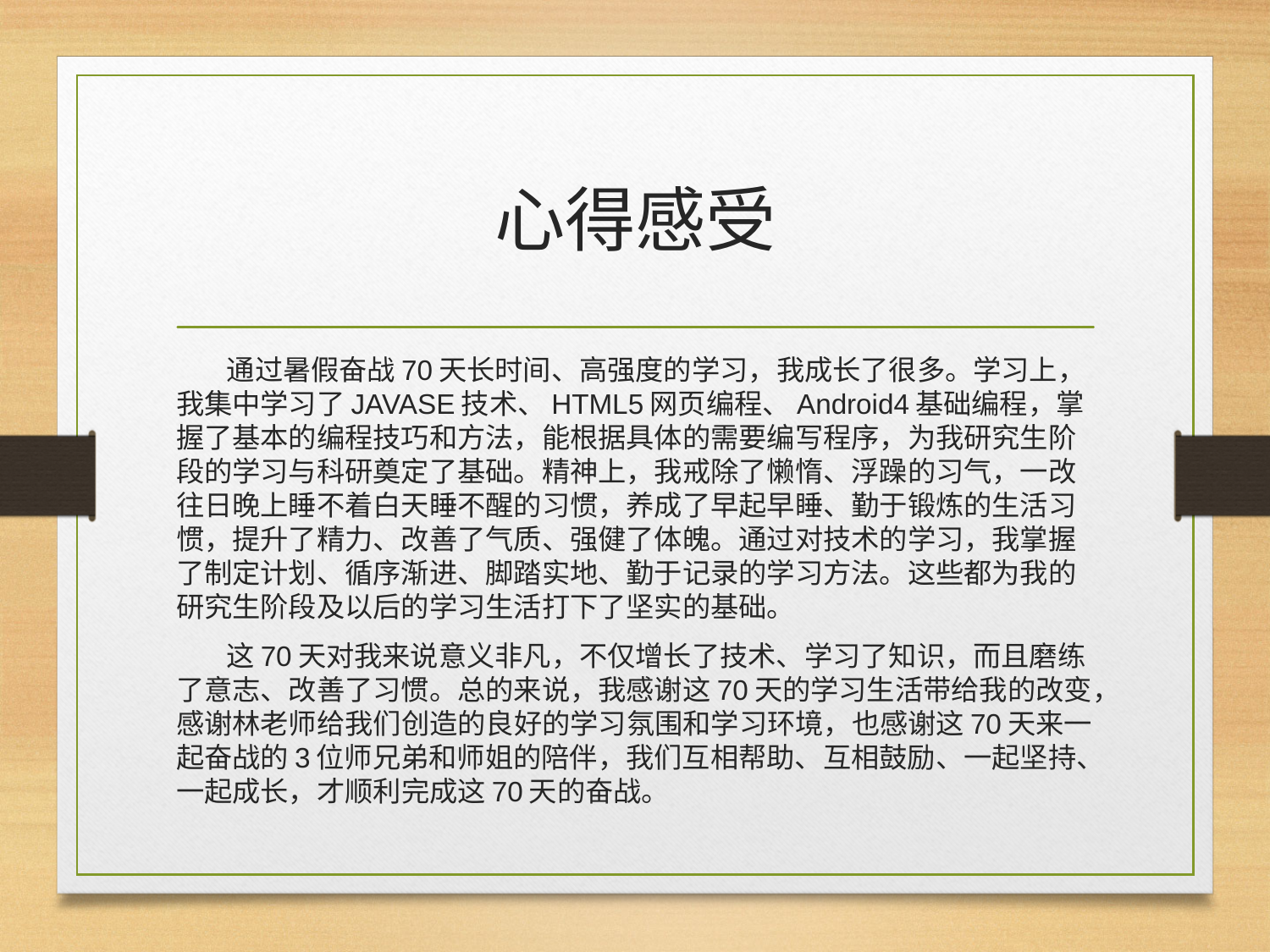

# 心得感受
       通过暑假奋战70天长时间、高强度的学习，我成长了很多。学习上，我集中学习了JAVASE技术、HTML5网页编程、Android4基础编程，掌握了基本的编程技巧和方法，能根据具体的需要编写程序，为我研究生阶段的学习与科研奠定了基础。精神上，我戒除了懒惰、浮躁的习气，一改往日晚上睡不着白天睡不醒的习惯，养成了早起早睡、勤于锻炼的生活习惯，提升了精力、改善了气质、强健了体魄。通过对技术的学习，我掌握了制定计划、循序渐进、脚踏实地、勤于记录的学习方法。这些都为我的研究生阶段及以后的学习生活打下了坚实的基础。
       这70天对我来说意义非凡，不仅增长了技术、学习了知识，而且磨练了意志、改善了习惯。总的来说，我感谢这70天的学习生活带给我的改变，感谢林老师给我们创造的良好的学习氛围和学习环境，也感谢这70天来一起奋战的3位师兄弟和师姐的陪伴，我们互相帮助、互相鼓励、一起坚持、一起成长，才顺利完成这70天的奋战。